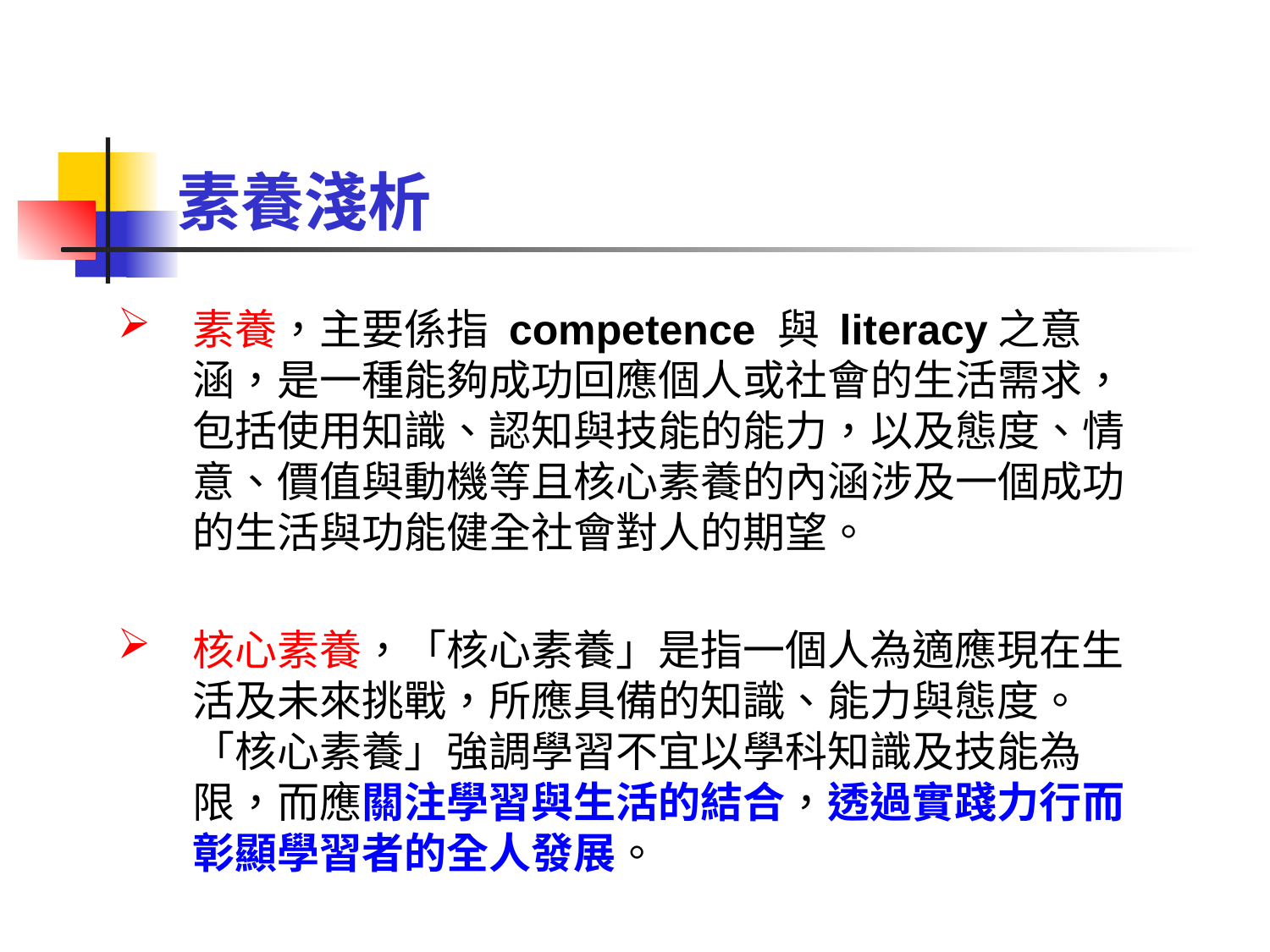

# 素養淺析
素養，主要係指 competence 與 literacy之意涵，是一種能夠成功回應個人或社會的生活需求，包括使用知識、認知與技能的能力，以及態度、情意、價值與動機等且核心素養的內涵涉及一個成功的生活與功能健全社會對人的期望。
核心素養，「核心素養」是指一個人為適應現在生活及未來挑戰，所應具備的知識、能力與態度。 「核心素養」強調學習不宜以學科知識及技能為限，而應關注學習與生活的結合，透過實踐力行而彰顯學習者的全人發展。